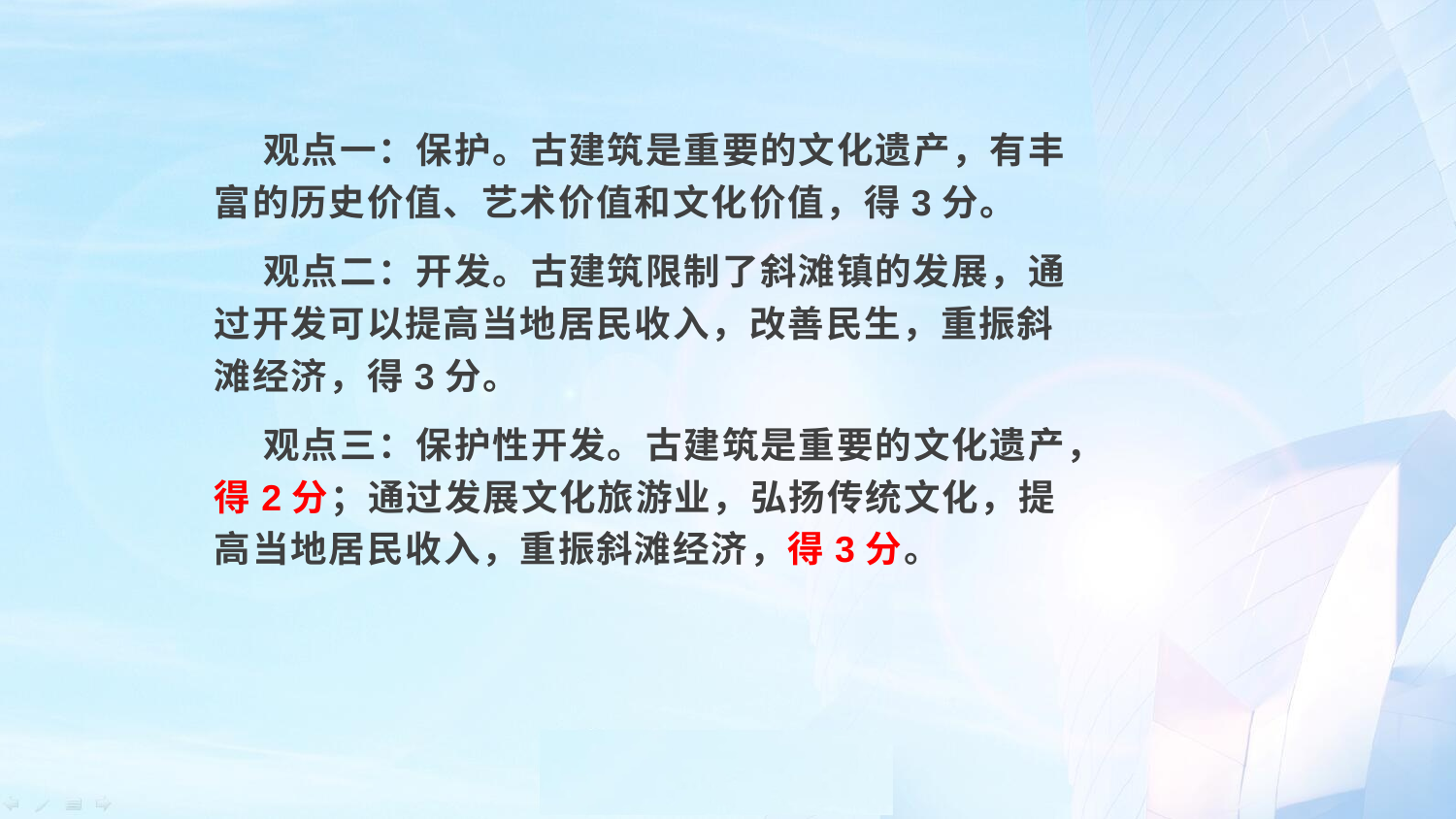

观点一：保护。古建筑是重要的文化遗产，有丰富的历史价值、艺术价值和文化价值，得3分。
    观点二：开发。古建筑限制了斜滩镇的发展，通过开发可以提高当地居民收入，改善民生，重振斜滩经济，得3分。
    观点三：保护性开发。古建筑是重要的文化遗产，得2分；通过发展文化旅游业，弘扬传统文化，提高当地居民收入，重振斜滩经济，得3分。